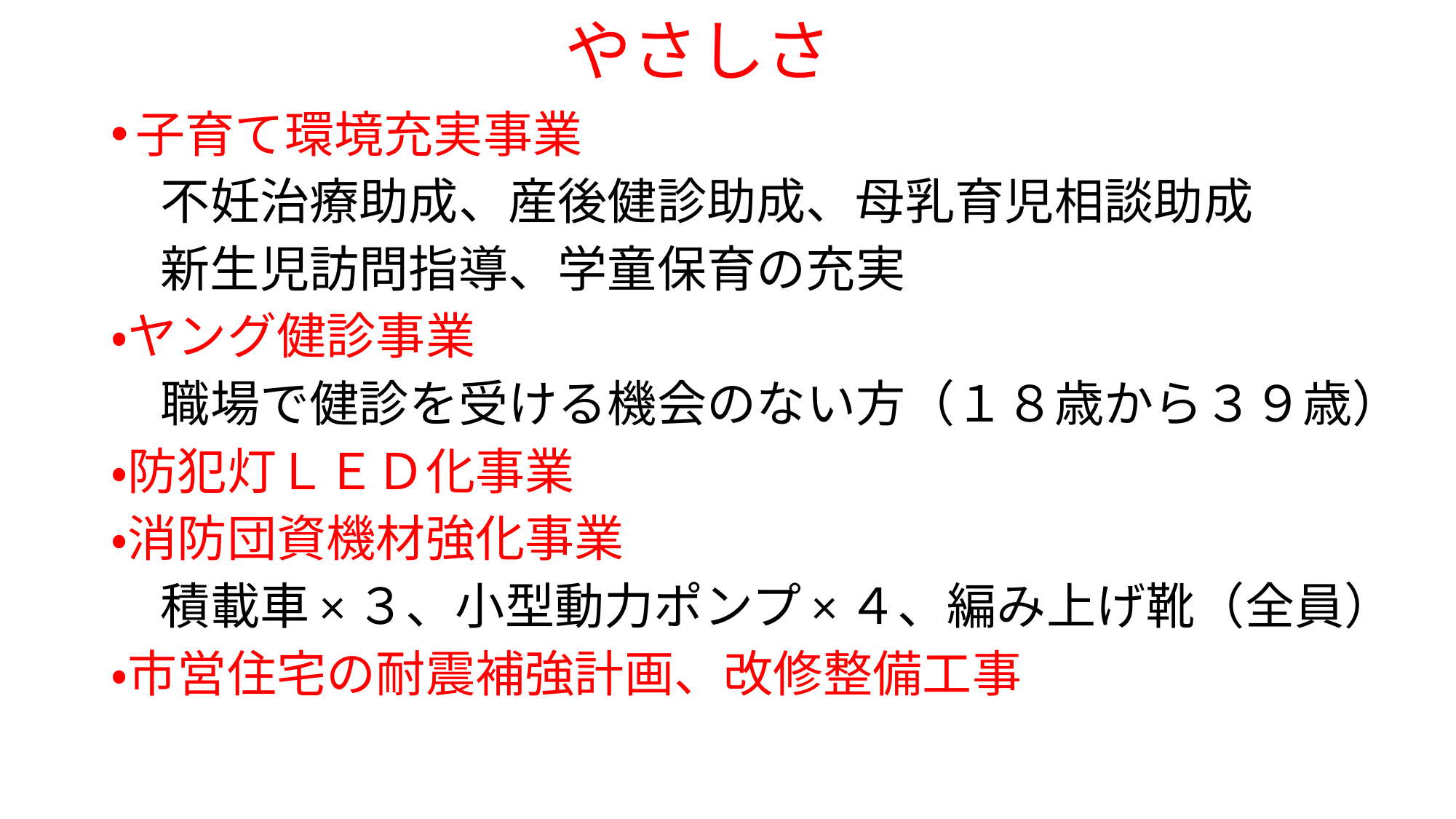

# やさしさ
子育て環境充実事業
　不妊治療助成、産後健診助成、母乳育児相談助成
　新生児訪問指導、学童保育の充実
・ヤング健診事業
　職場で健診を受ける機会のない方（１８歳から３９歳）
・防犯灯ＬＥＤ化事業
・消防団資機材強化事業
　積載車×３、小型動力ポンプ×４、編み上げ靴（全員）
・市営住宅の耐震補強計画、改修整備工事